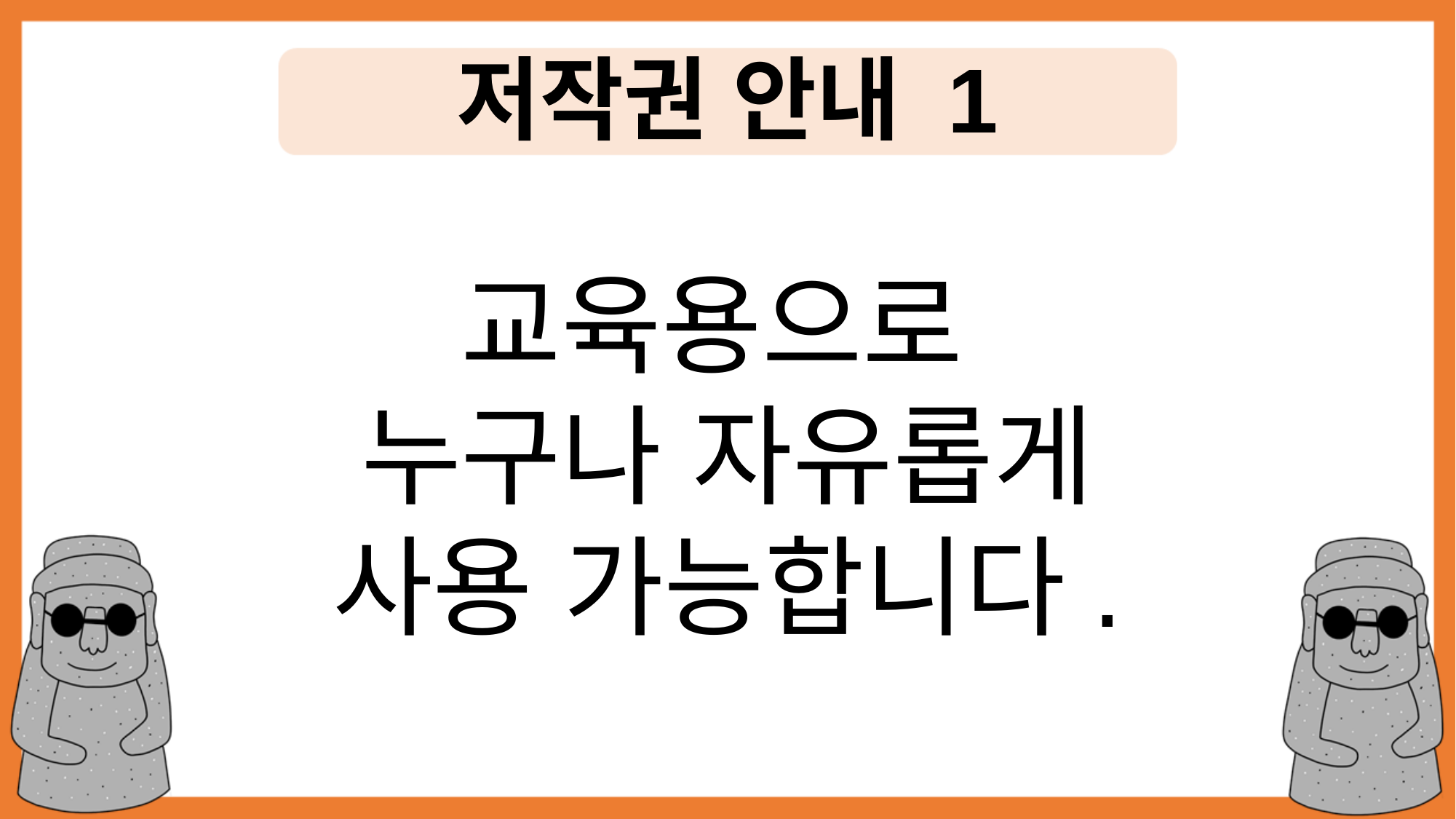

저작권 안내 1
교육용으로
누구나 자유롭게
사용 가능합니다.